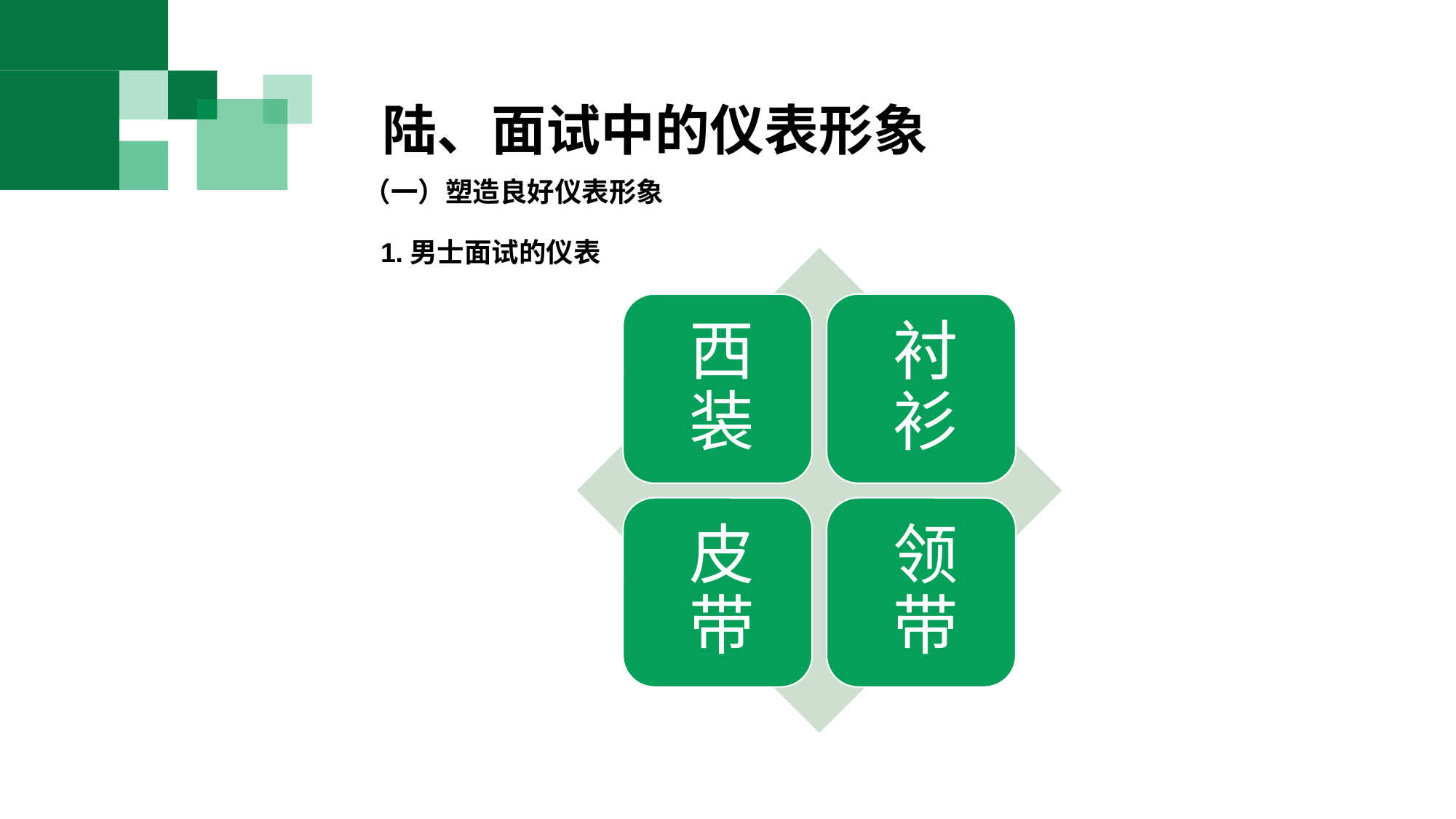

、面试中的仪表形象
 （一）塑造良好仪表形象
1.男士面试的仪表
西装
衬衫
皮带
领带